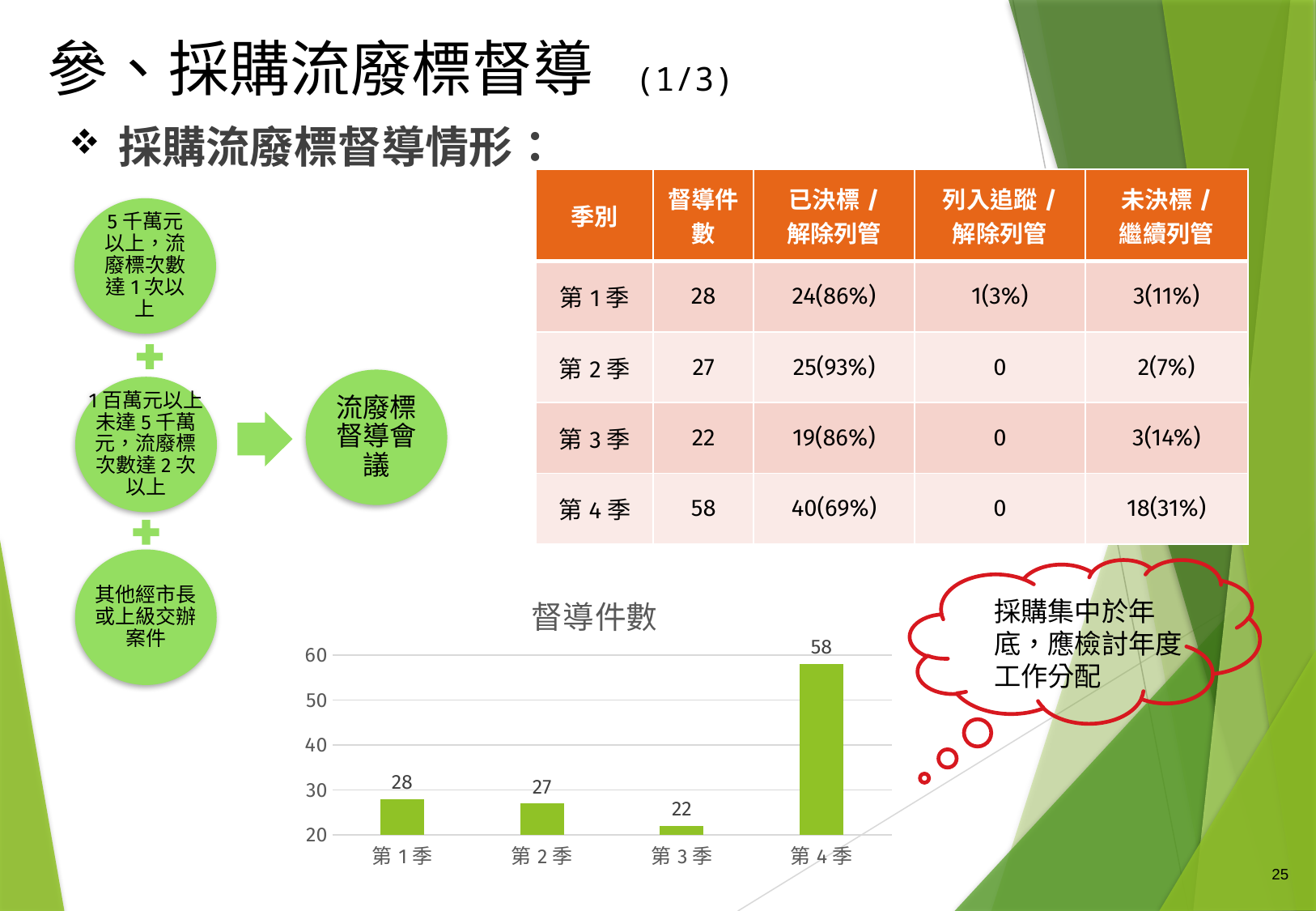

# 參、採購流廢標督導  (1/3)
採購流廢標督導情形：

| 季別 | 督導件數 | 已決標/ 解除列管 | 列入追蹤/ 解除列管 | 未決標/ 繼續列管 |
| --- | --- | --- | --- | --- |
| 第1季 | 28 | 24(86%) | 1(3%) | 3(11%) |
| 第2季 | 27 | 25(93%) | 0 | 2(7%) |
| 第3季 | 22 | 19(86%) | 0 | 3(14%) |
| 第4季 | 58 | 40(69%) | 0 | 18(31%) |
5千萬元以上，流廢標次數達1次以上

流廢標督導會議
1百萬元以上未達5千萬元，流廢標次數達2次以上

其他經市長或上級交辦案件

### Chart:

| Category | 督導件數 |
|---|---|
| 第1季 | 28.0 |
| 第2季 | 27.0 |
| 第3季 | 22.0 |
| 第4季 | 58.0 |
採購集中於年底，應檢討年度工作分配
25